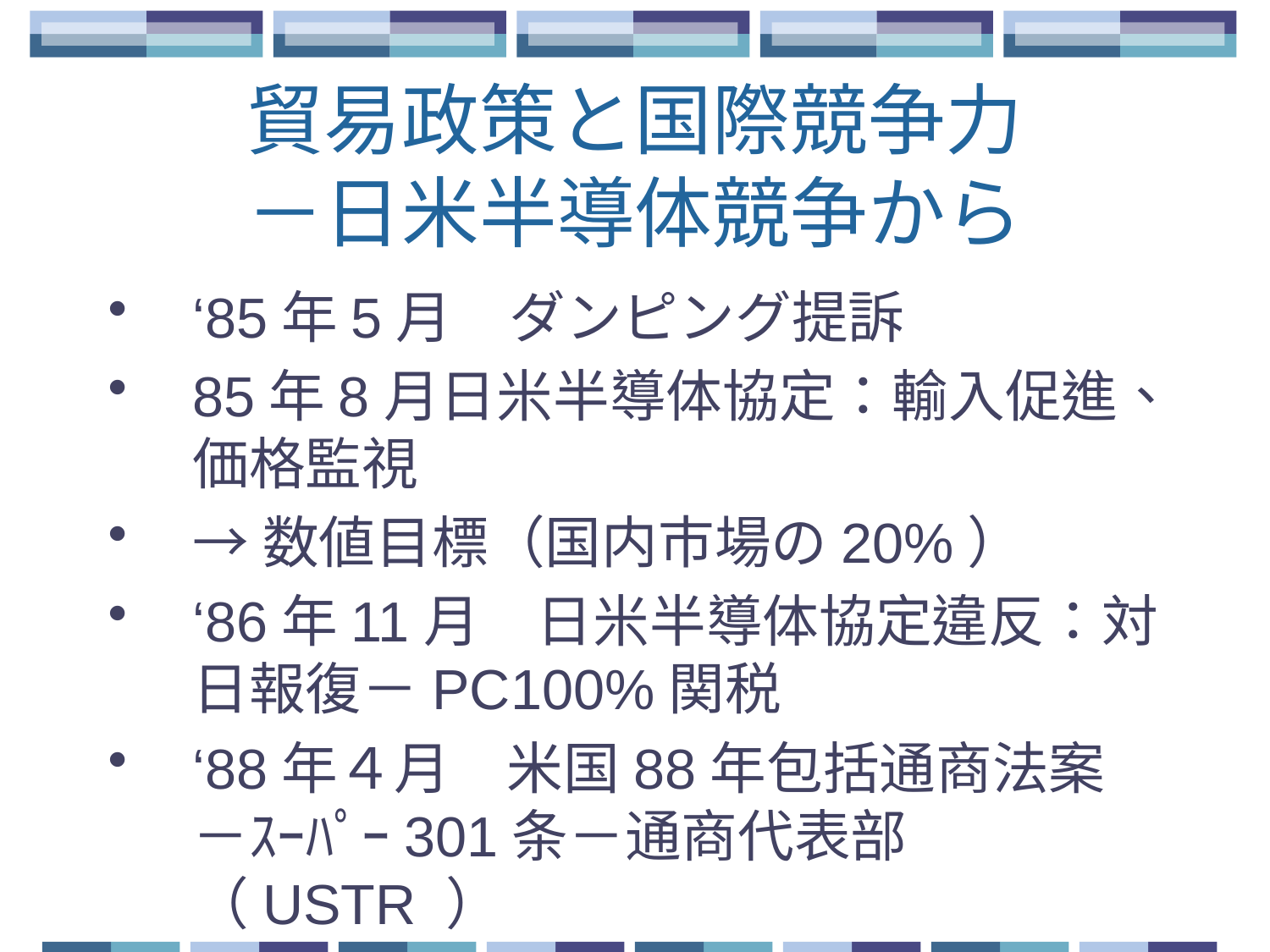

# 貿易政策と国際競争力 －日米半導体競争から
‘85年5月　ダンピング提訴
85年8月日米半導体協定：輸入促進、価格監視
→数値目標（国内市場の20%）
‘86年11月　日米半導体協定違反：対日報復－PC100%関税
‘88年４月　米国88年包括通商法案－ｽｰﾊﾟｰ301条－通商代表部（USTR ）